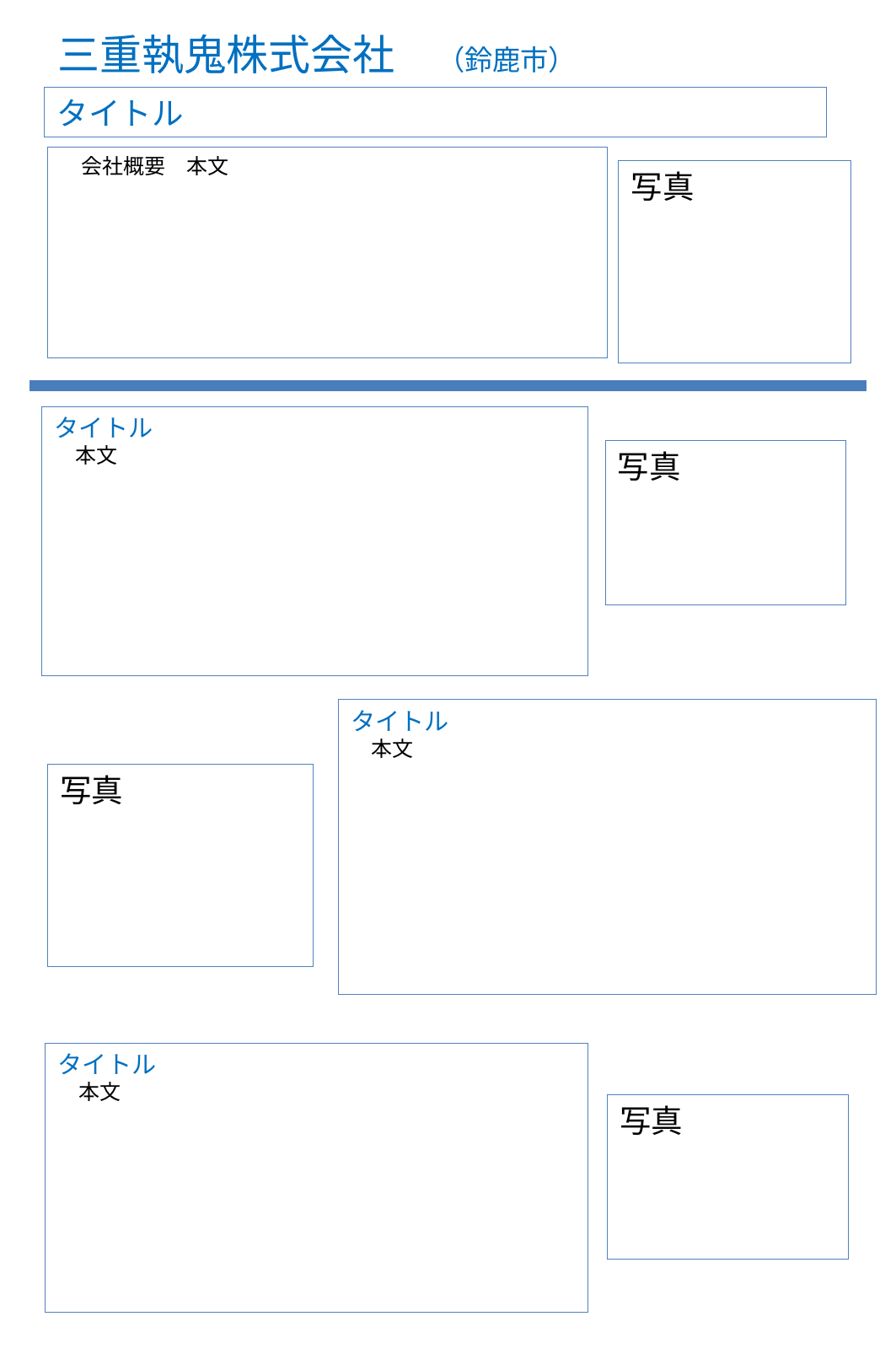

# 三重執鬼株式会社　（鈴鹿市）
タイトル
　会社概要　本文

写真

タイトル
　本文

写真

タイトル
　本文

写真

タイトル
　本文

写真